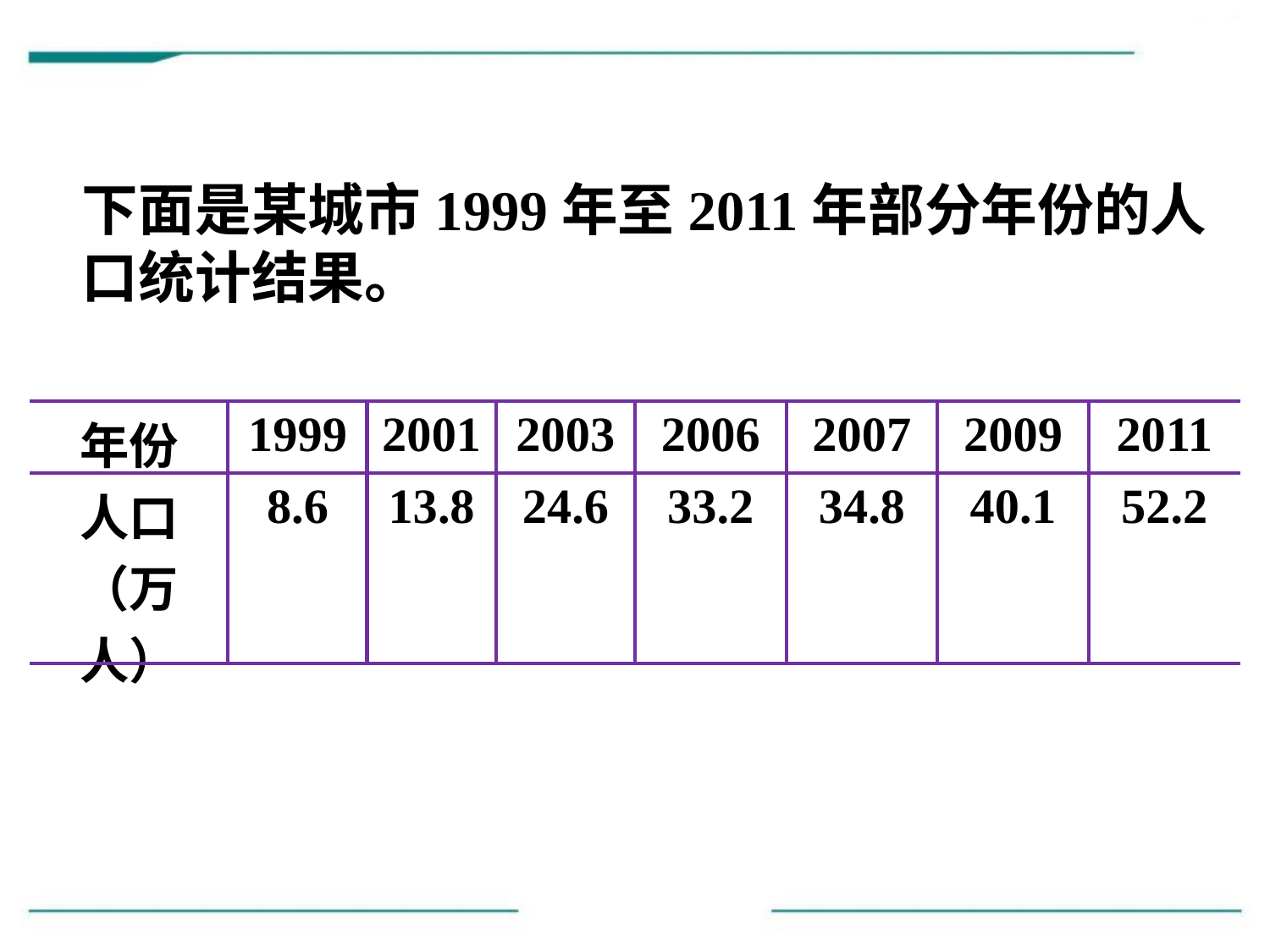

下面是某城市1999年至2011年部分年份的人口统计结果。
| 年份 | 1999 | 2001 | 2003 | 2006 | 2007 | 2009 | 2011 |
| --- | --- | --- | --- | --- | --- | --- | --- |
| 人口（万人） | 8.6 | 13.8 | 24.6 | 33.2 | 34.8 | 40.1 | 52.2 |